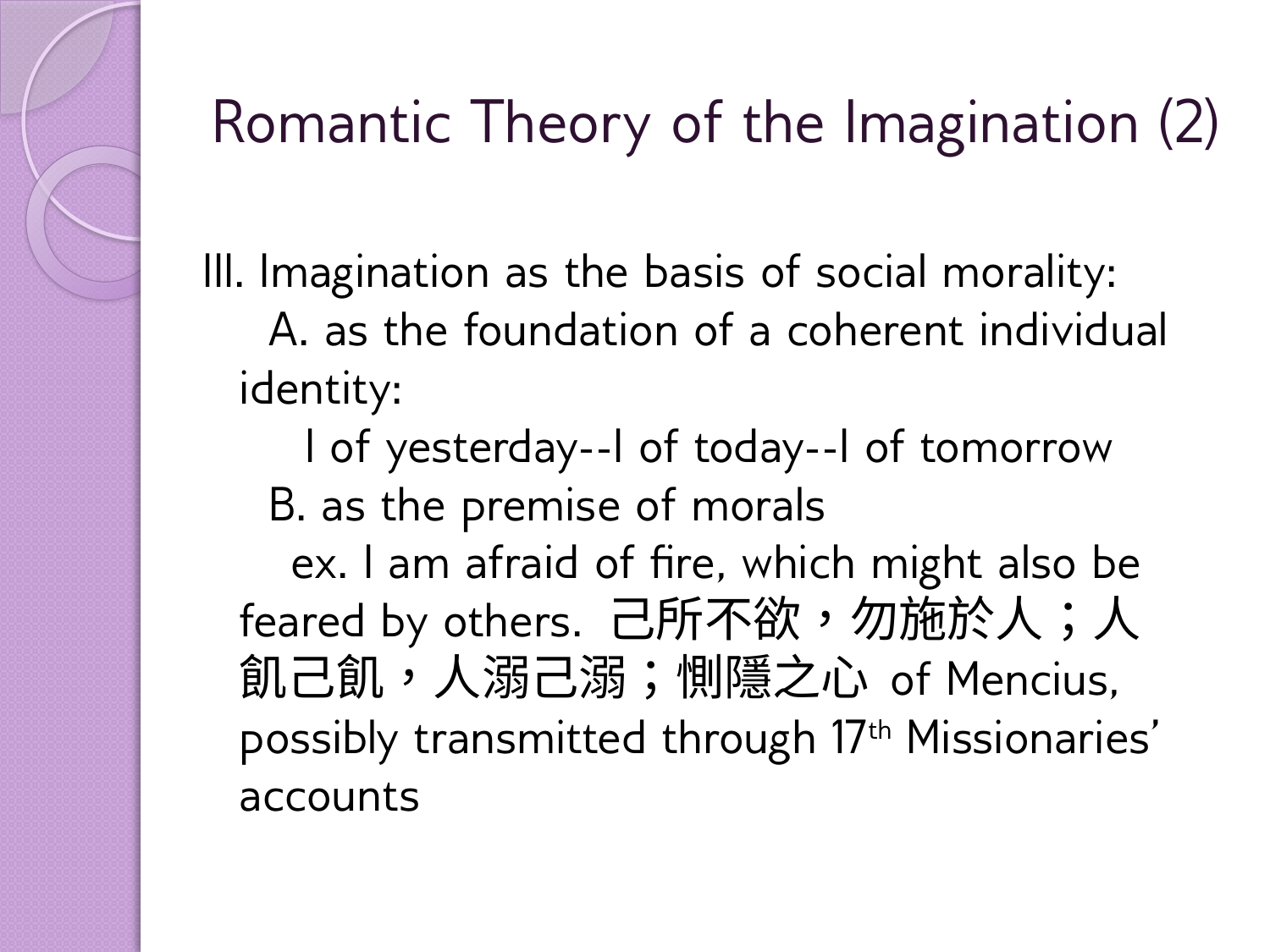

# Romantic Theory of the Imagination (2)
III. Imagination as the basis of social morality:
	  A. as the foundation of a coherent individual identity:
       I of yesterday--I of today--I of tomorrow
 	  B. as the premise of morals
      ex. I am afraid of fire, which might also be feared by others. 己所不欲，勿施於人；人飢己飢，人溺己溺；惻隱之心 of Mencius, possibly transmitted through 17th Missionaries’ accounts